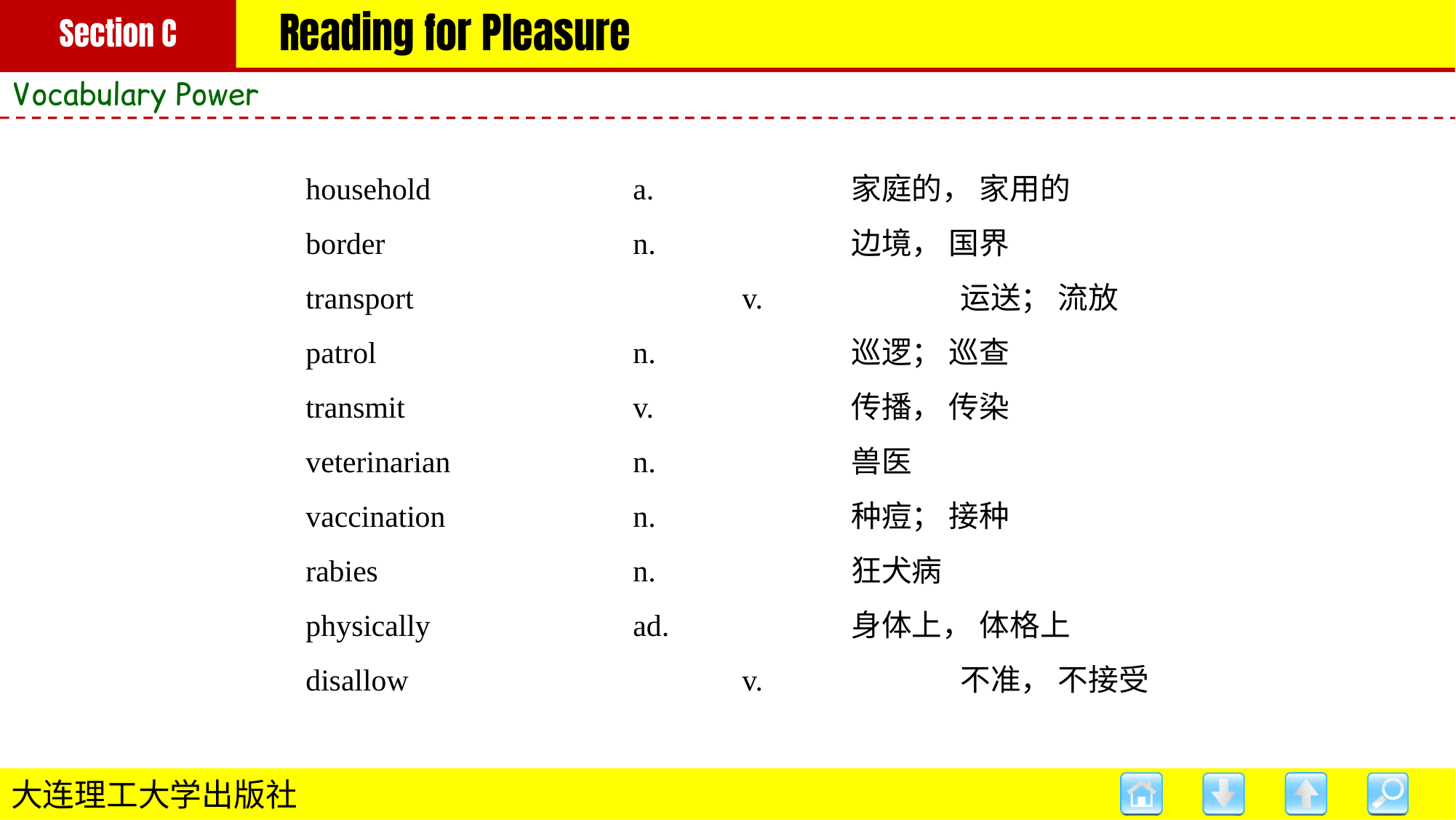

Section C
# Reading for Pleasure
Vocabulary Power
household 		a. 		家庭的， 家用的
border 			n. 		边境， 国界
transport 			v. 		运送； 流放
patrol 			n. 		巡逻； 巡查
transmit 			v. 		传播， 传染
veterinarian 		n. 		兽医
vaccination 		n. 		种痘； 接种
rabies 			n. 		狂犬病
physically 		ad. 		身体上， 体格上
disallow 			v. 		不准， 不接受